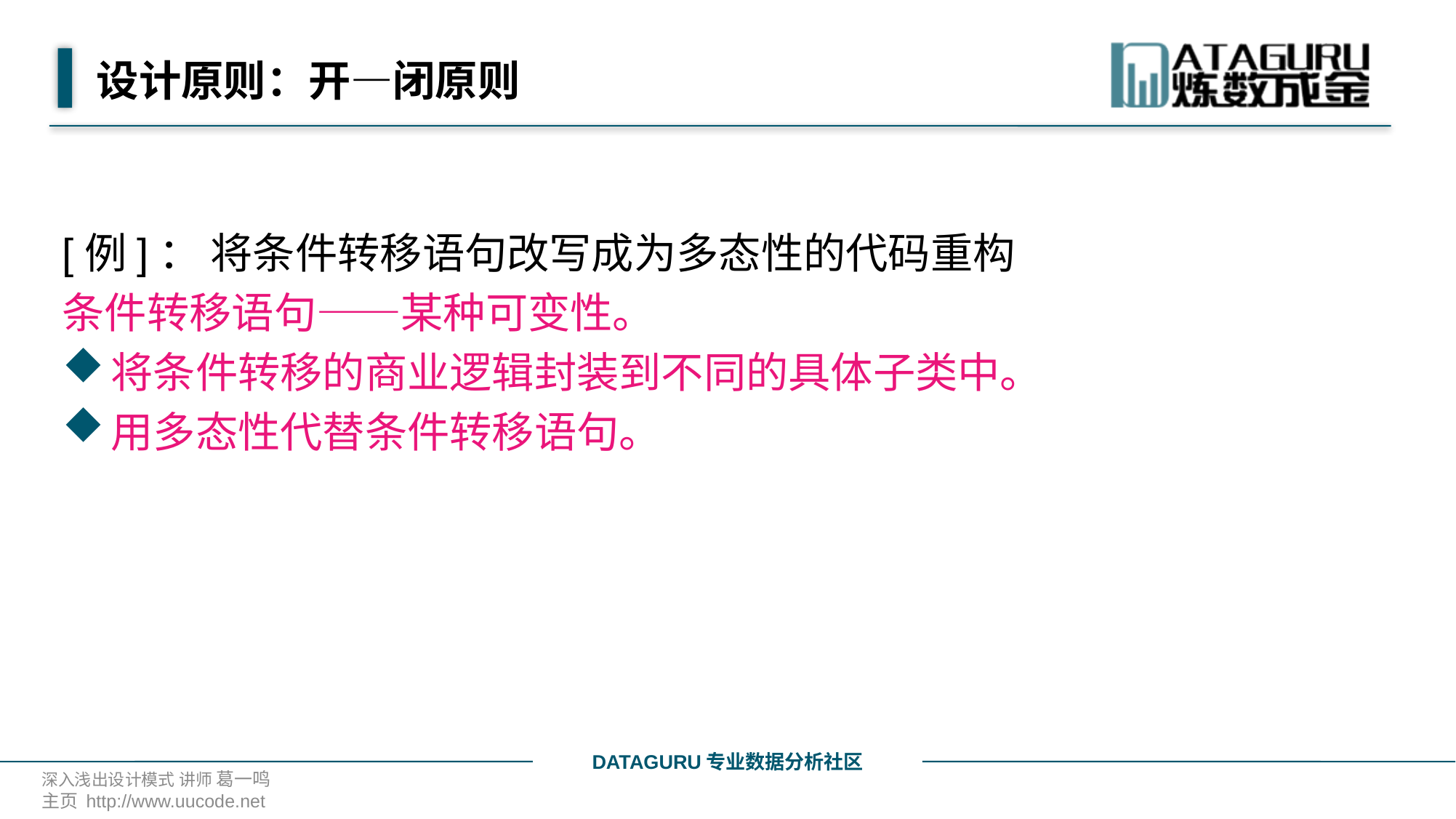

# 设计原则：开—闭原则
[例]： 将条件转移语句改写成为多态性的代码重构
条件转移语句——某种可变性。
将条件转移的商业逻辑封装到不同的具体子类中。
用多态性代替条件转移语句。